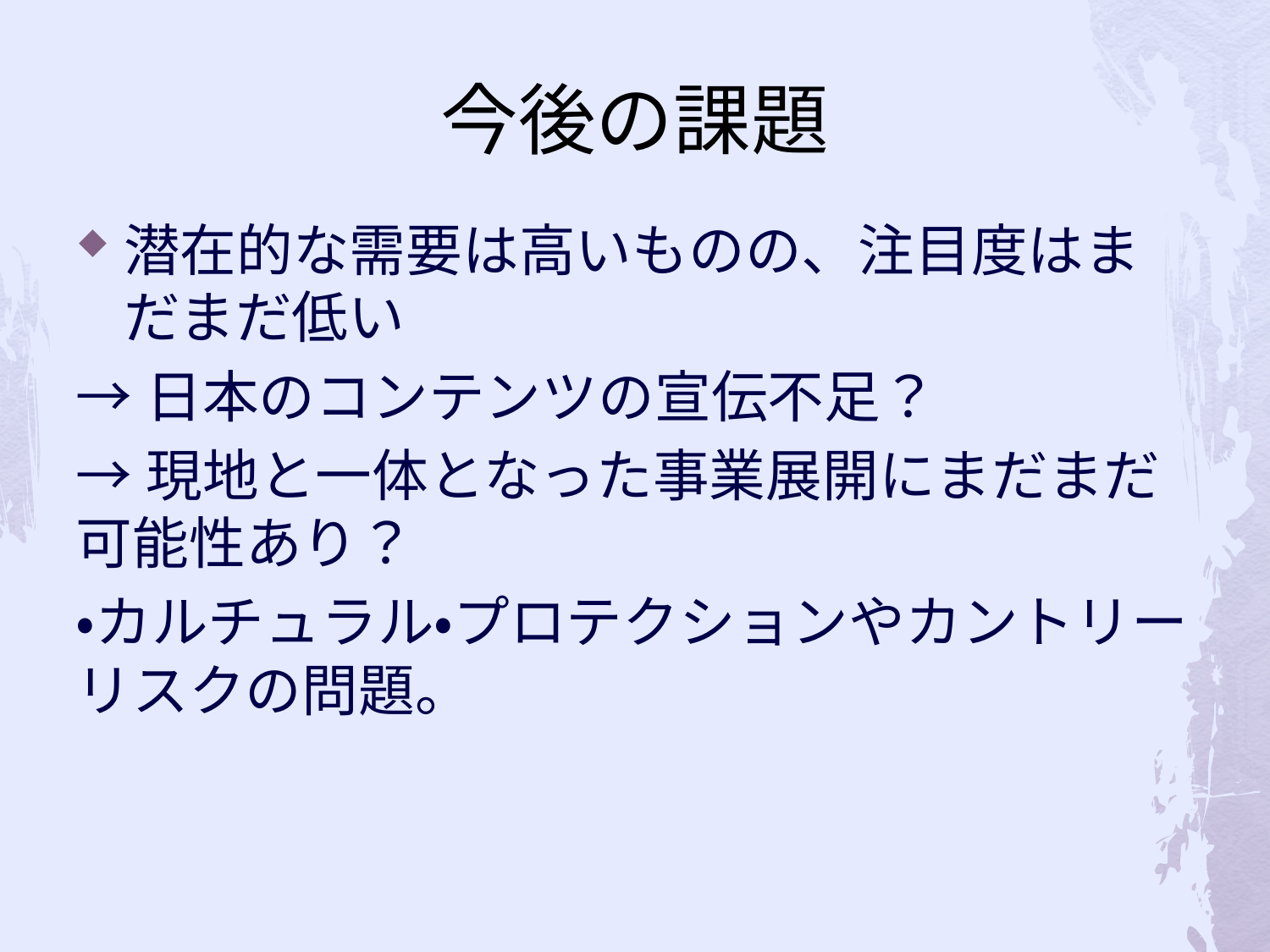

# 今後の課題
潜在的な需要は高いものの、注目度はまだまだ低い
→日本のコンテンツの宣伝不足？
→現地と一体となった事業展開にまだまだ可能性あり？
・カルチュラル・プロテクションやカントリーリスクの問題。